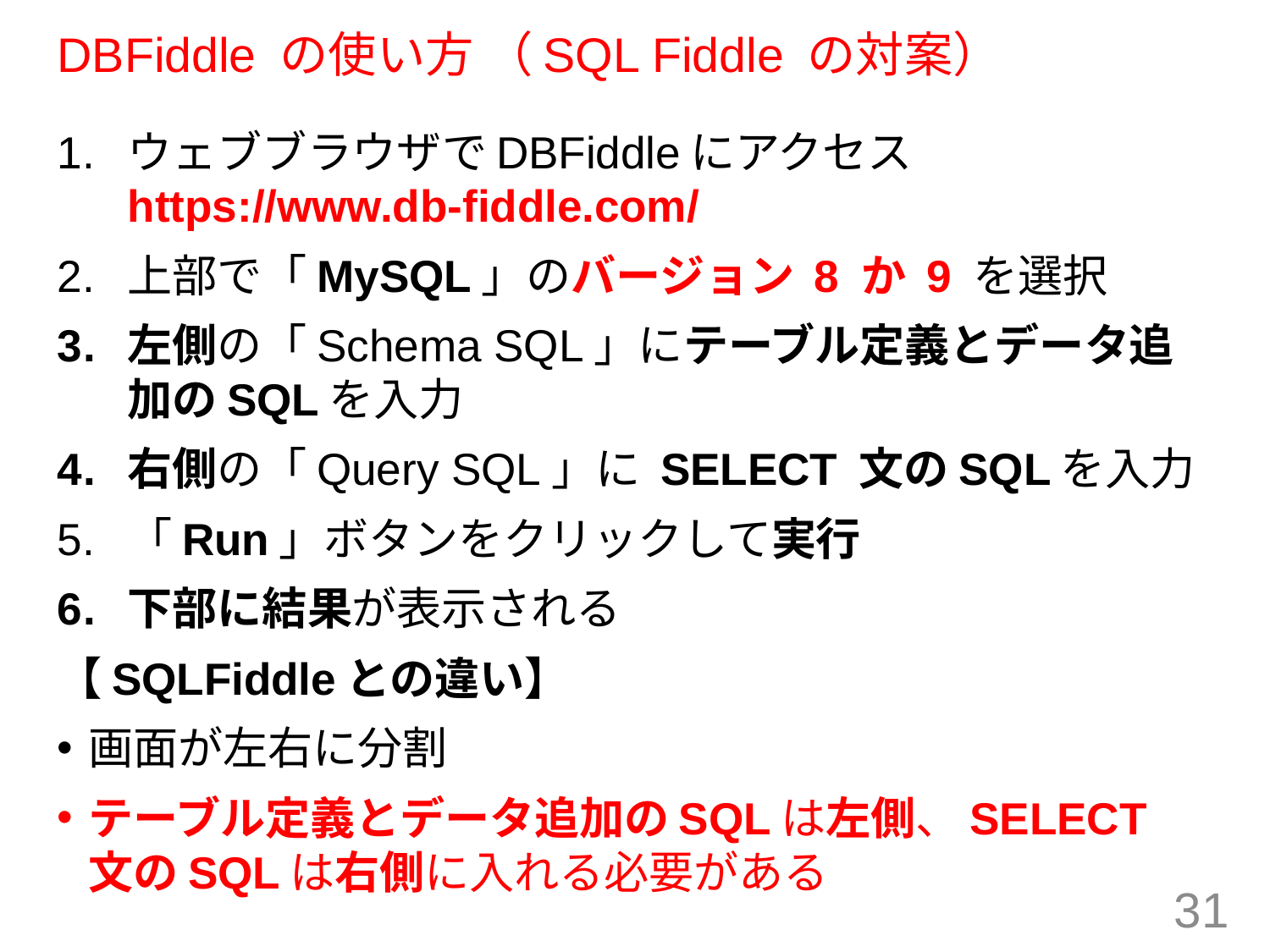

# DBFiddle の使い方 （SQL Fiddle の対案）
ウェブブラウザでDBFiddleにアクセス
https://www.db-fiddle.com/
上部で「MySQL」のバージョン 8 か 9 を選択
左側の「Schema SQL」にテーブル定義とデータ追加のSQLを入力
右側の「Query SQL」に SELECT 文のSQLを入力
「Run」ボタンをクリックして実行
下部に結果が表示される
【SQLFiddleとの違い】
画面が左右に分割
テーブル定義とデータ追加のSQLは左側、SELECT 文のSQLは右側に入れる必要がある
31